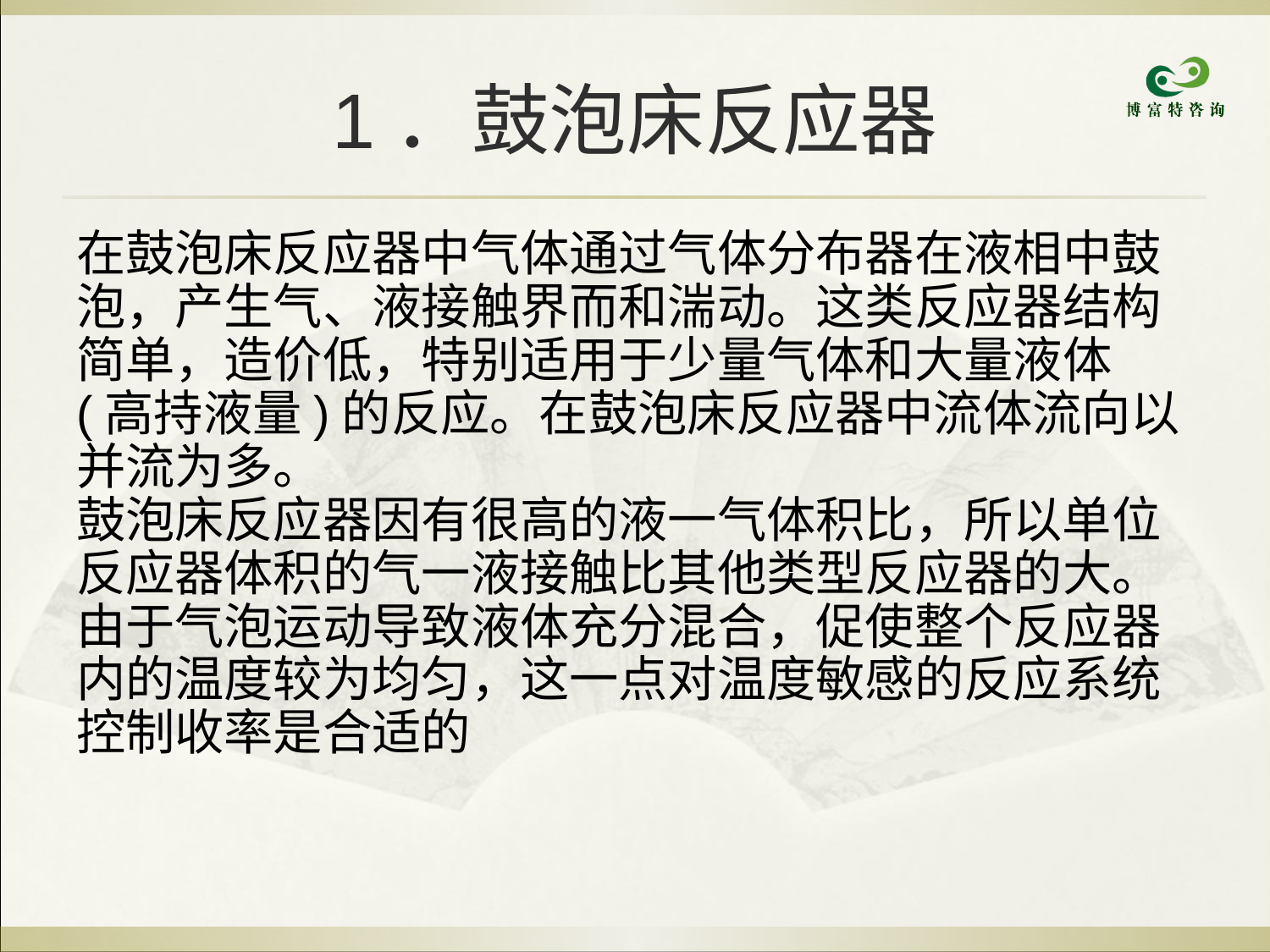

1．鼓泡床反应器
在鼓泡床反应器中气体通过气体分布器在液相中鼓泡，产生气、液接触界而和湍动。这类反应器结构简单，造价低，特别适用于少量气体和大量液体(高持液量)的反应。在鼓泡床反应器中流体流向以并流为多。
鼓泡床反应器因有很高的液一气体积比，所以单位反应器体积的气一液接触比其他类型反应器的大。由于气泡运动导致液体充分混合，促使整个反应器内的温度较为均匀，这一点对温度敏感的反应系统控制收率是合适的